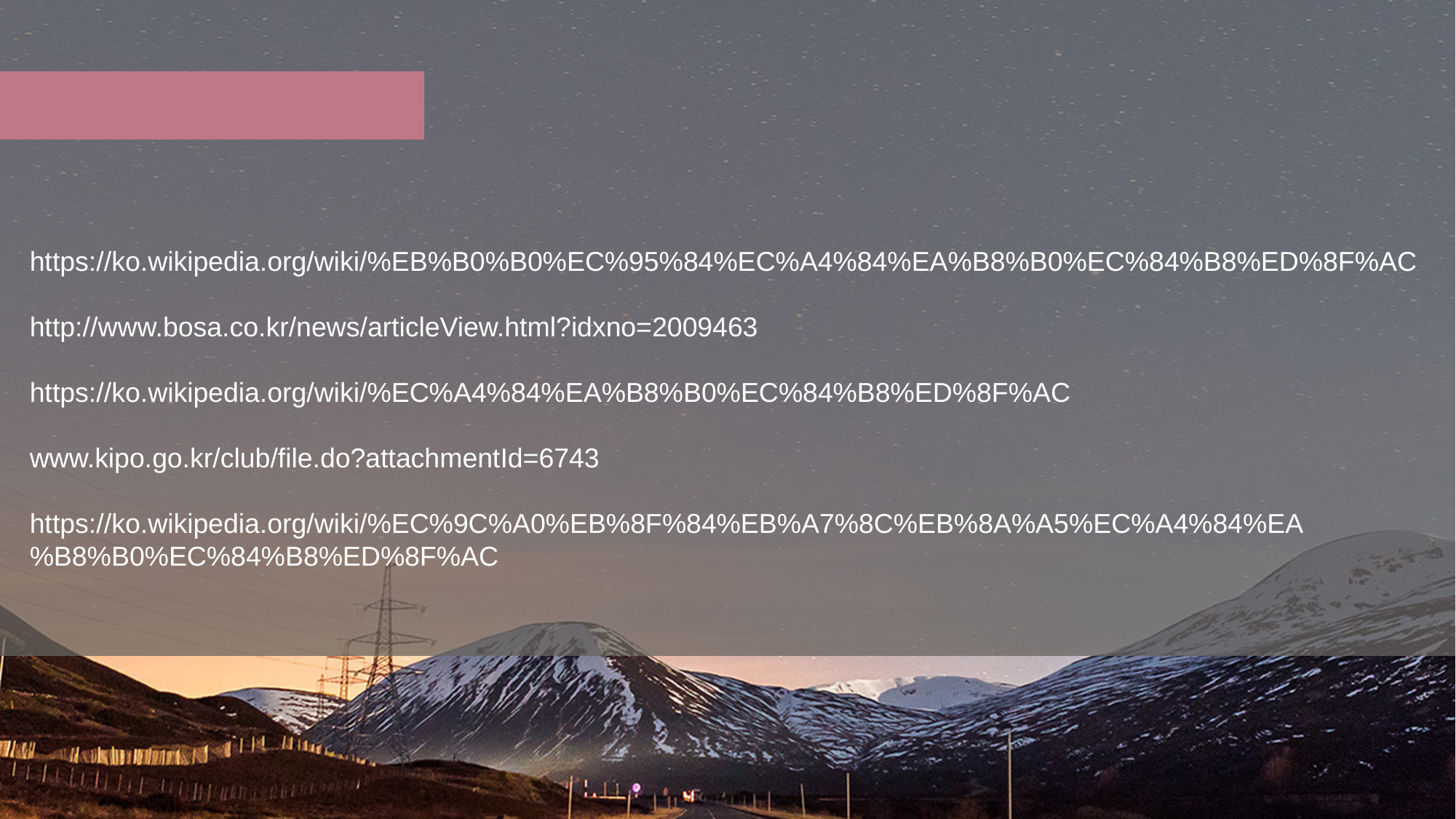

04
_  참고자료

https://ko.wikipedia.org/wiki/%EB%B0%B0%EC%95%84%EC%A4%84%EA%B8%B0%EC%84%B8%ED%8F%AC

http://www.bosa.co.kr/news/articleView.html?idxno=2009463

https://ko.wikipedia.org/wiki/%EC%A4%84%EA%B8%B0%EC%84%B8%ED%8F%AC

www.kipo.go.kr/club/file.do?attachmentId=6743

https://ko.wikipedia.org/wiki/%EC%9C%A0%EB%8F%84%EB%A7%8C%EB%8A%A5%EC%A4%84%EA%B8%B0%EC%84%B8%ED%8F%AC